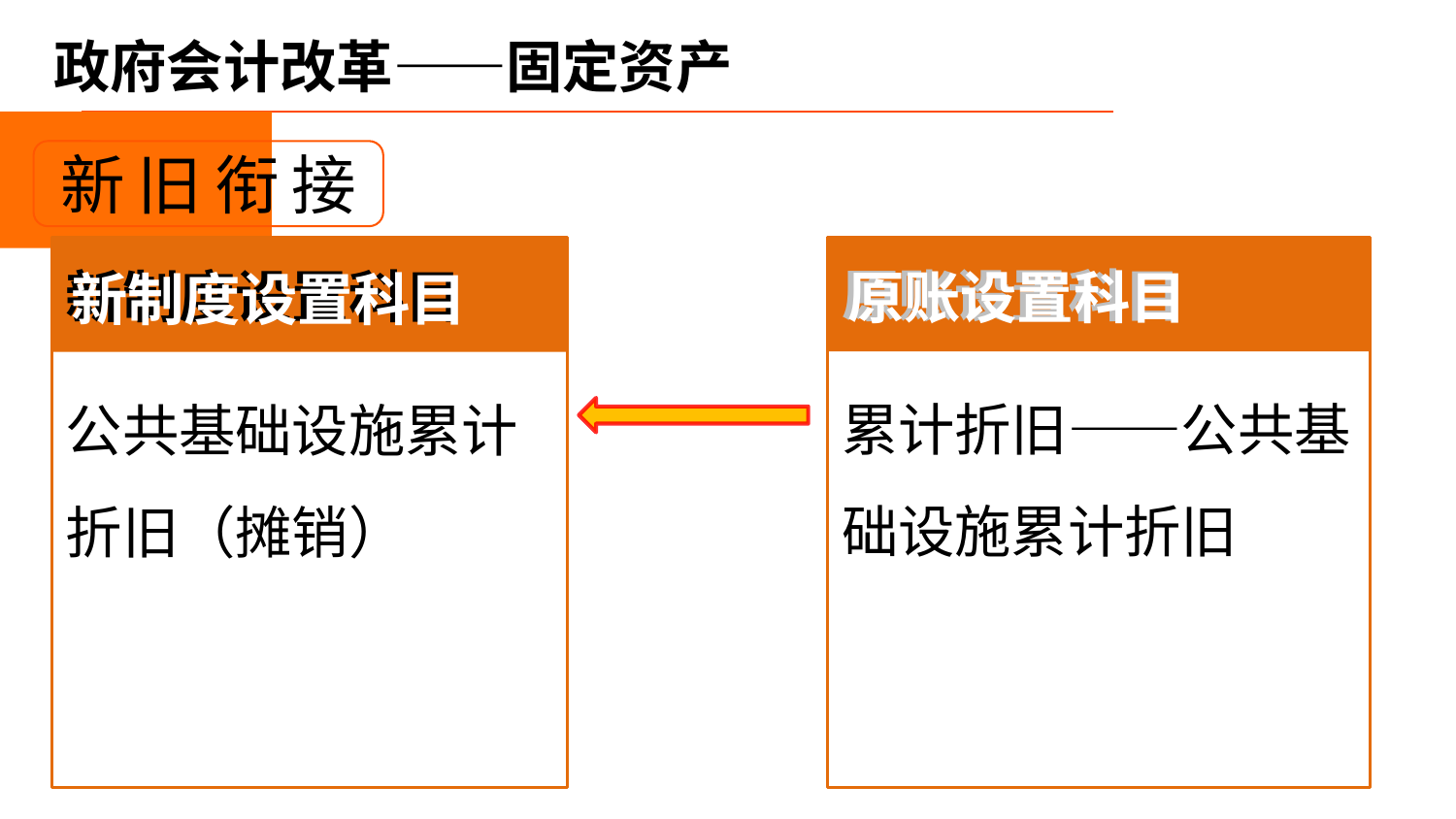

# 政府会计改革——固定资产

新旧衔接

累计折旧——公共基础设施累计折旧
原账设置科目
新制度设置科目

公共基础设施累计折旧（摊销）
原账设置科目
新制度设置科目